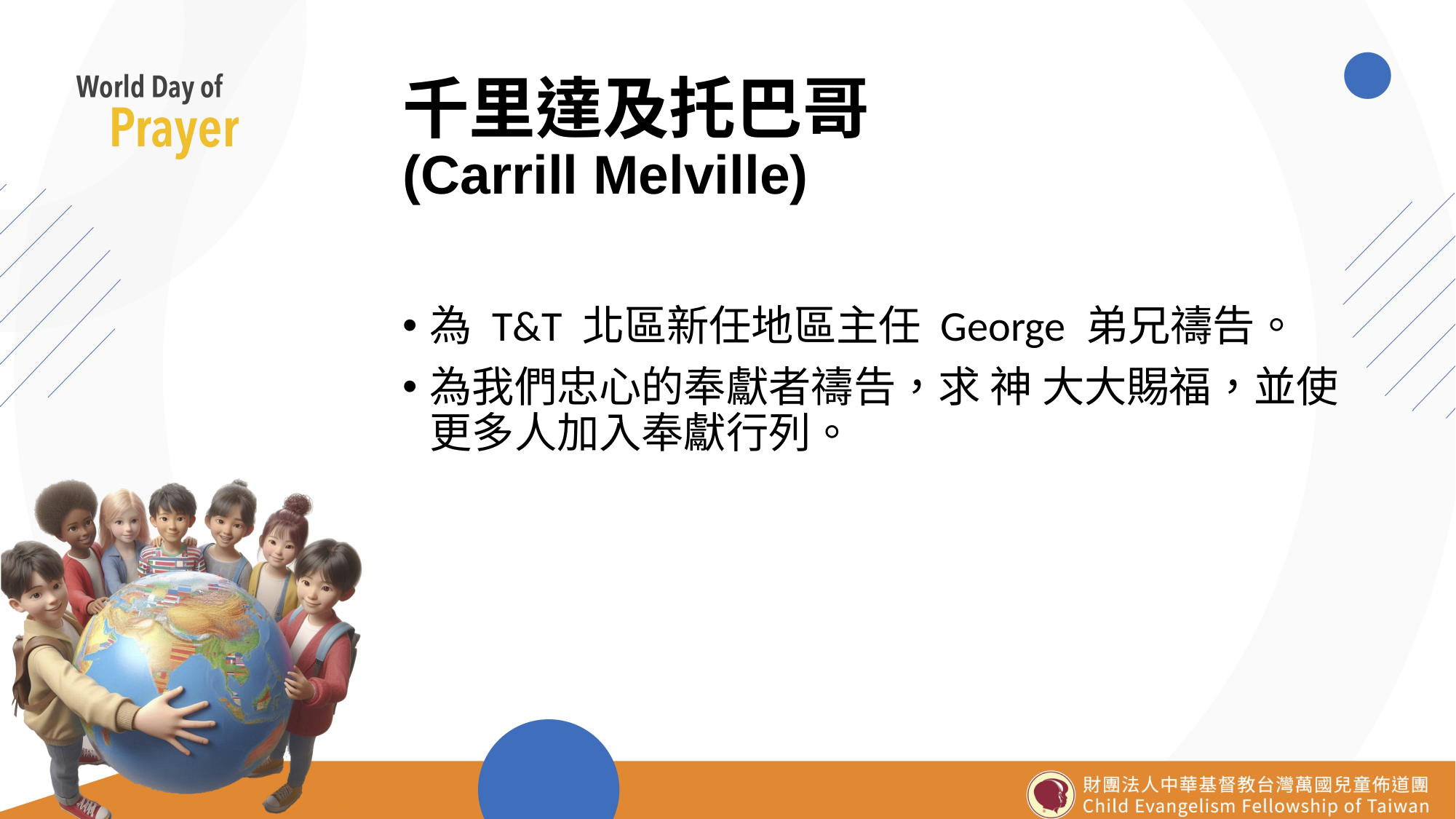

# 千里達及托巴哥 (Carrill Melville)
為 T&T 北區新任地區主任 George 弟兄禱告。
為我們忠心的奉獻者禱告，求 神 大大賜福，並使更多人加入奉獻行列。